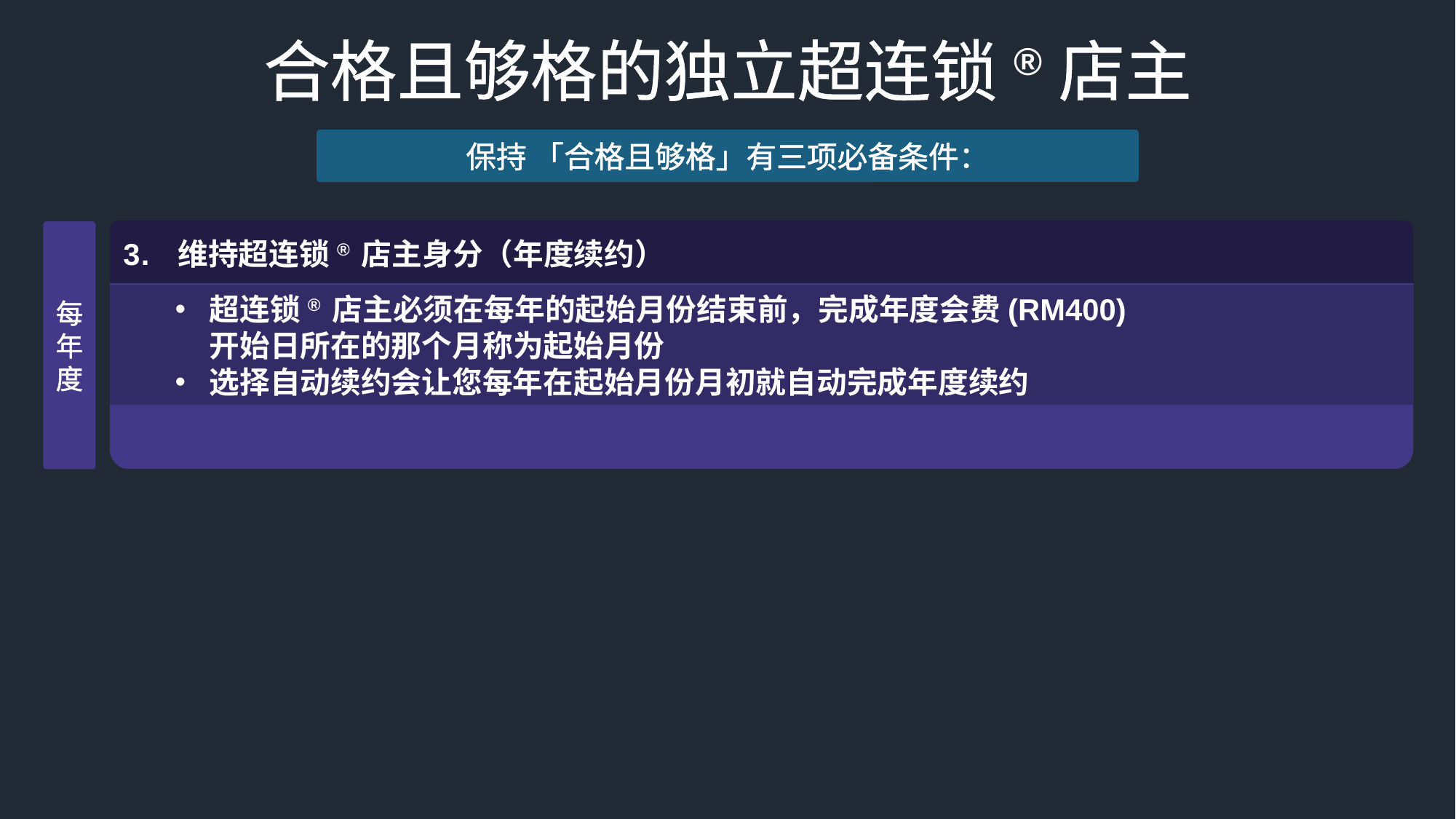

合格且够格的独立超连锁®店主

保持 「合格且够格」有三项必备条件：

维持超连锁® 店主身分（年度续约）

超连锁® 店主必须在每年的起始月份结束前，完成年度会费(RM400)
开始日所在的那个月称为起始月份
选择自动续约会让您每年在起始月份月初就自动完成年度续约
每年度